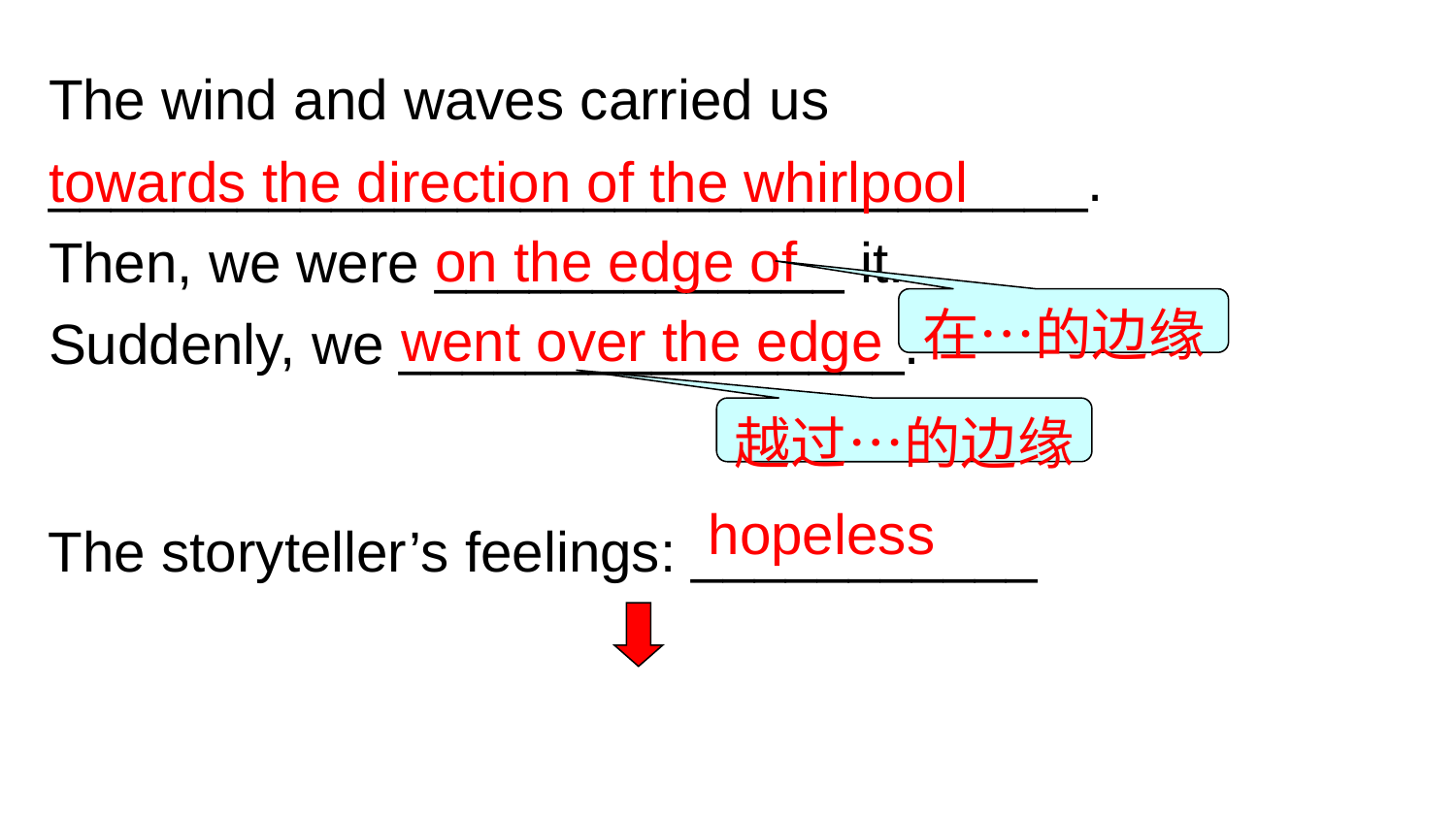

The wind and waves carried us _________________________________.
Then, we were _____________ it.
Suddenly, we ________________.
towards the direction of the whirlpool
on the edge of
went over the edge
在…的边缘
越过…的边缘
hopeless
The storyteller’s feelings: ___________